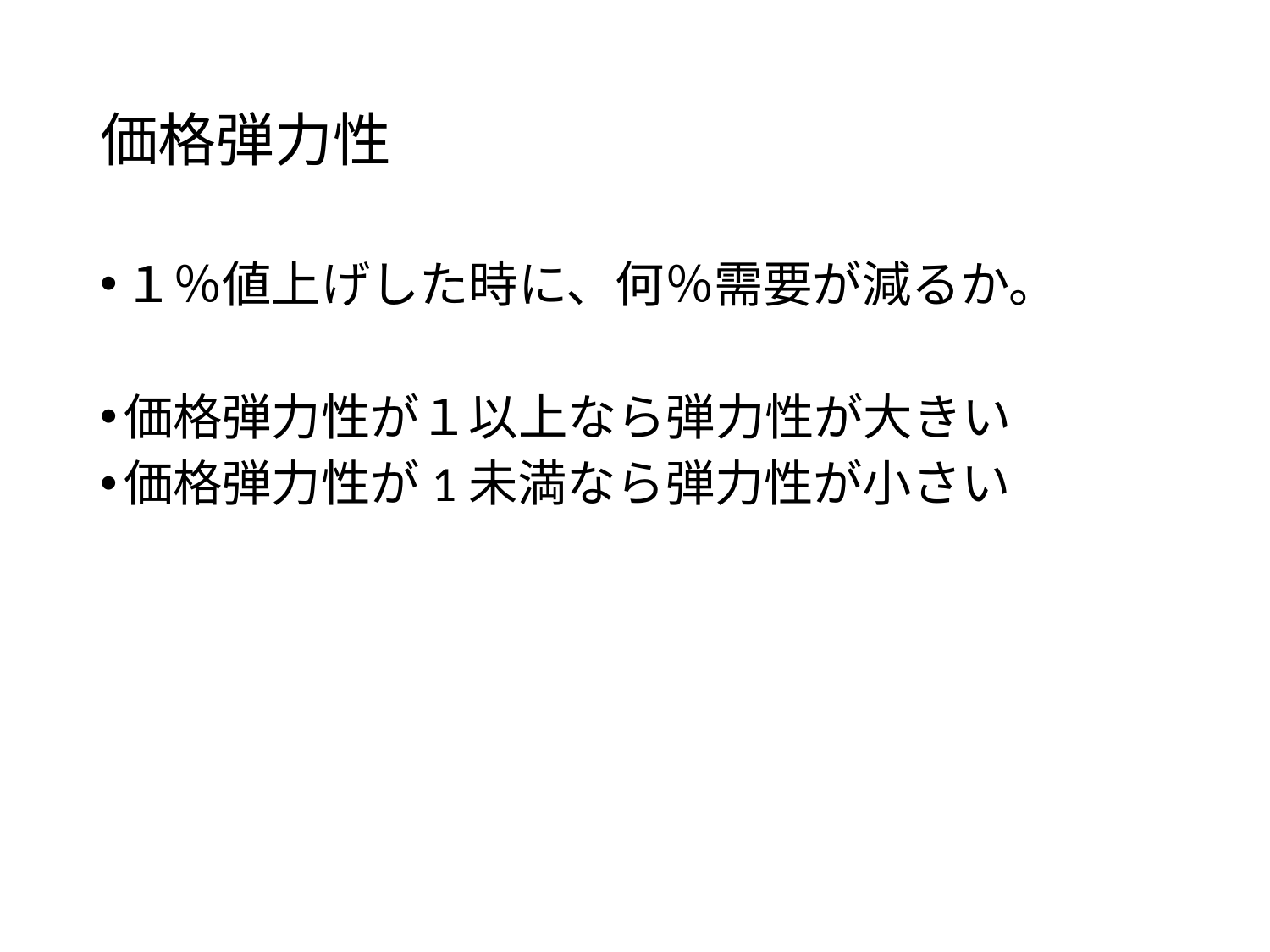

# 価格弾力性
１％値上げした時に、何％需要が減るか。

価格弾力性が１以上なら弾力性が大きい
価格弾力性が1未満なら弾力性が小さい